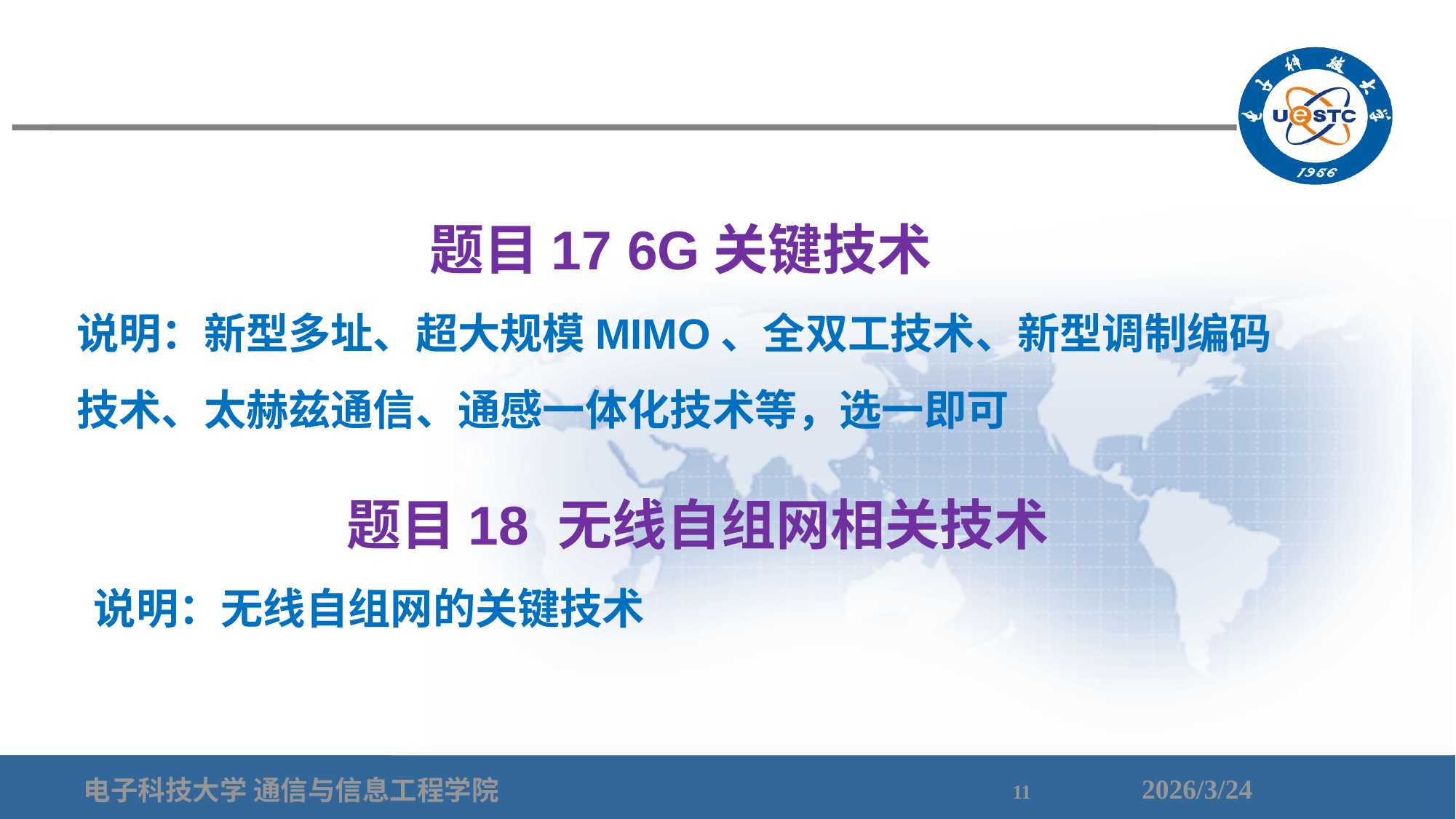

题目17 6G关键技术
说明：新型多址、超大规模MIMO、全双工技术、新型调制编码技术、太赫兹通信、通感一体化技术等，选一即可
题目18 无线自组网相关技术
说明：无线自组网的关键技术